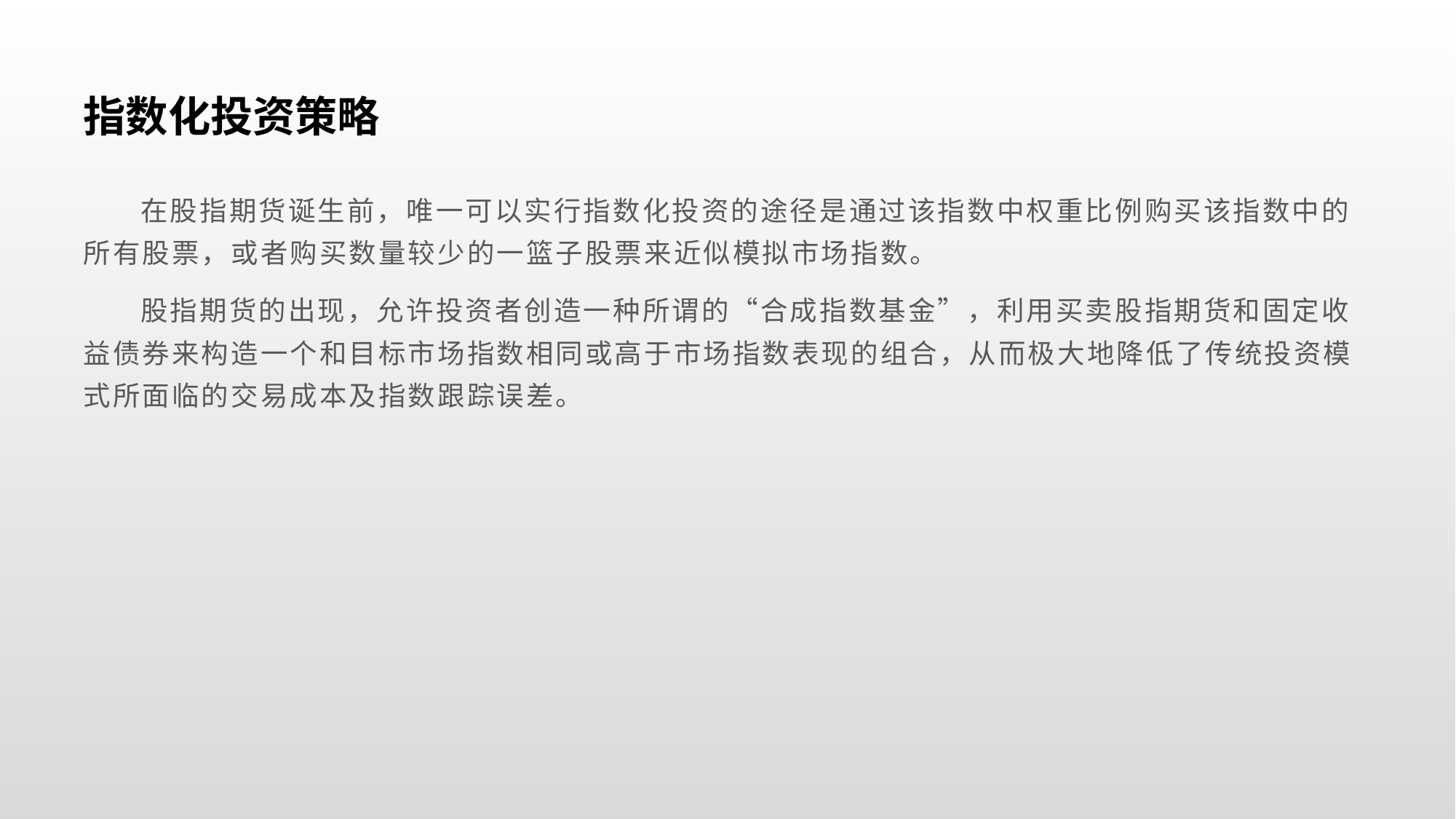

# 指数化投资策略
      在股指期货诞生前，唯一可以实行指数化投资的途径是通过该指数中权重比例购买该指数中的所有股票，或者购买数量较少的一篮子股票来近似模拟市场指数。
      股指期货的出现，允许投资者创造一种所谓的“合成指数基金”，利用买卖股指期货和固定收益债券来构造一个和目标市场指数相同或高于市场指数表现的组合，从而极大地降低了传统投资模式所面临的交易成本及指数跟踪误差。